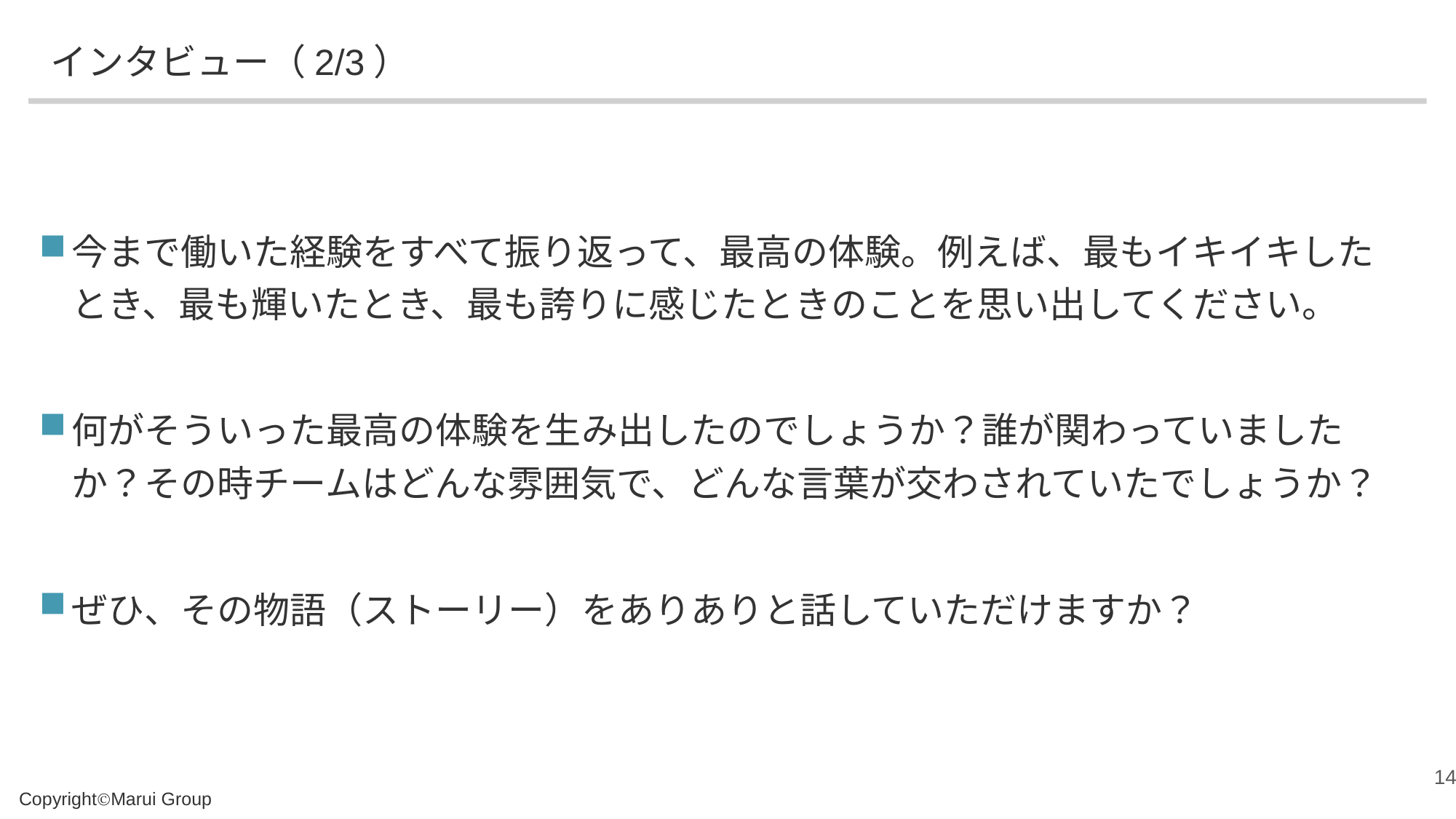

# インタビュー（2/3）
今まで働いた経験をすべて振り返って、最高の体験。例えば、最もイキイキしたとき、最も輝いたとき、最も誇りに感じたときのことを思い出してください。

何がそういった最高の体験を生み出したのでしょうか？誰が関わっていましたか？その時チームはどんな雰囲気で、どんな言葉が交わされていたでしょうか？

ぜひ、その物語（ストーリー）をありありと話していただけますか？

CopyrightⒸMarui Group